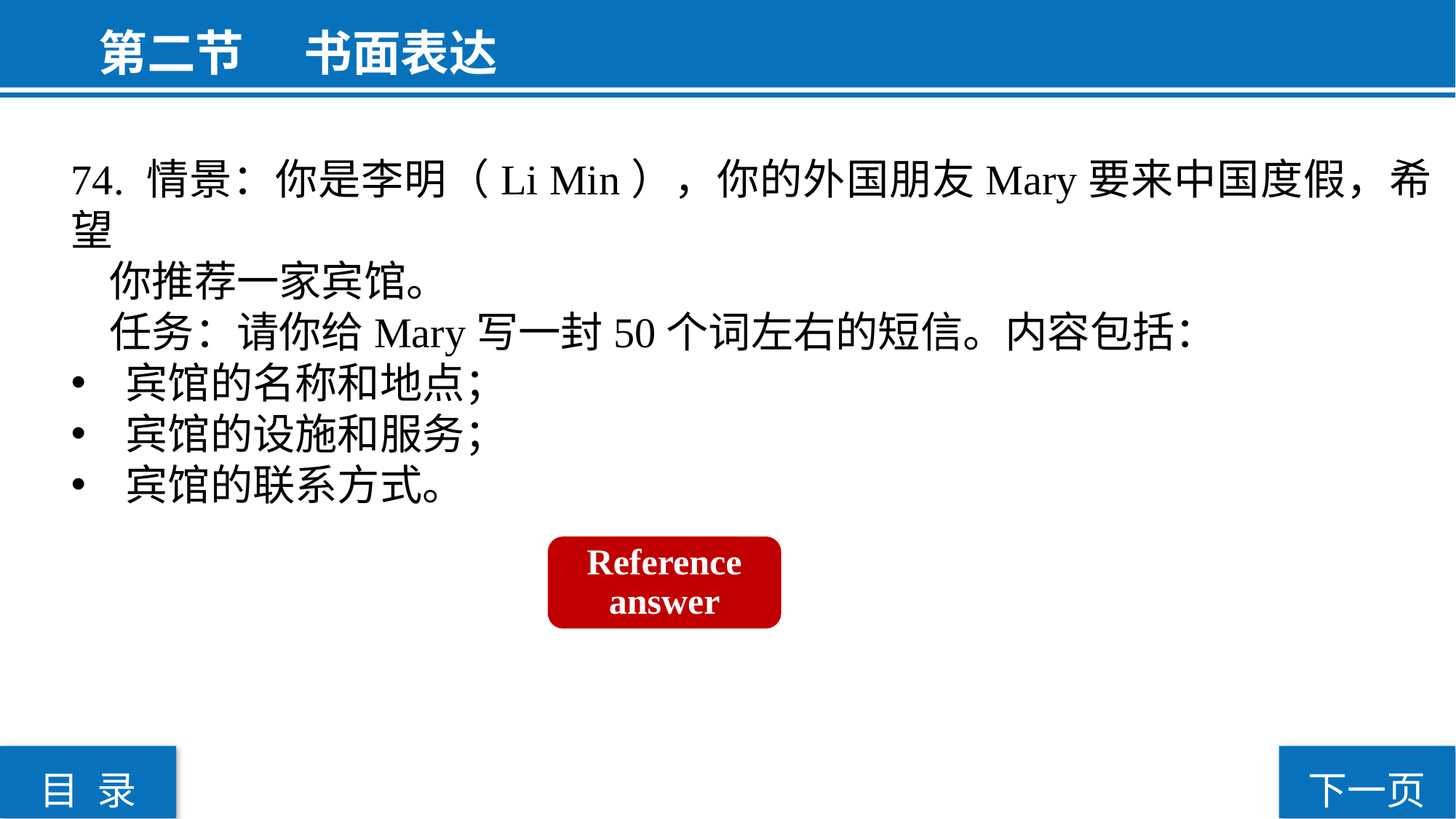

第二节  书面表达
74. 情景：你是李明（Li Min），你的外国朋友Mary要来中国度假，希望
   你推荐一家宾馆。
   任务：请你给Mary写一封50个词左右的短信。内容包括：
宾馆的名称和地点；
宾馆的设施和服务；
宾馆的联系方式。
Reference answer